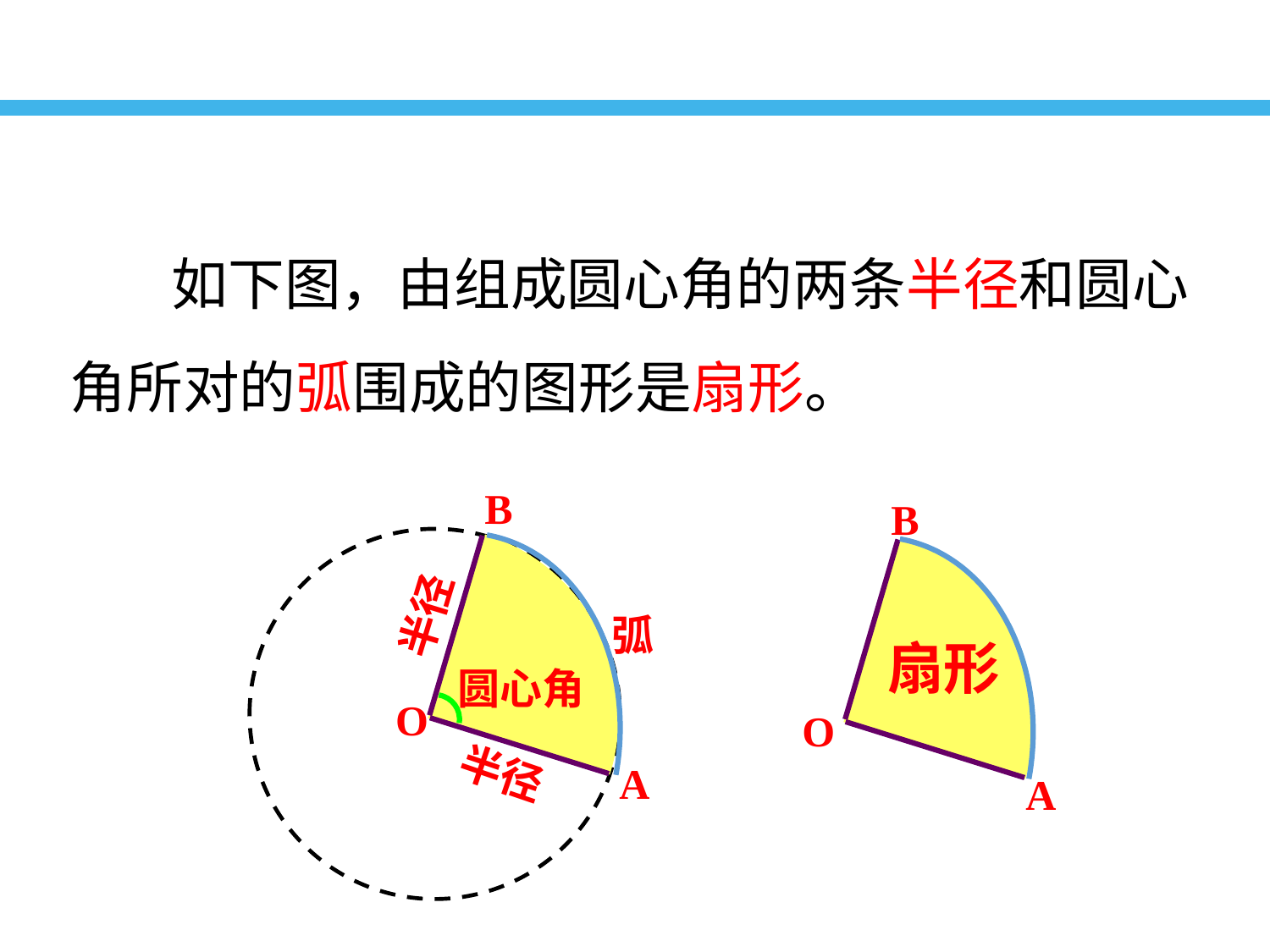

如下图，由组成圆心角的两条半径和圆心角所对的弧围成的图形是扇形。
B
B

扇形
O

A

半径
半径

弧

圆心角
O

A